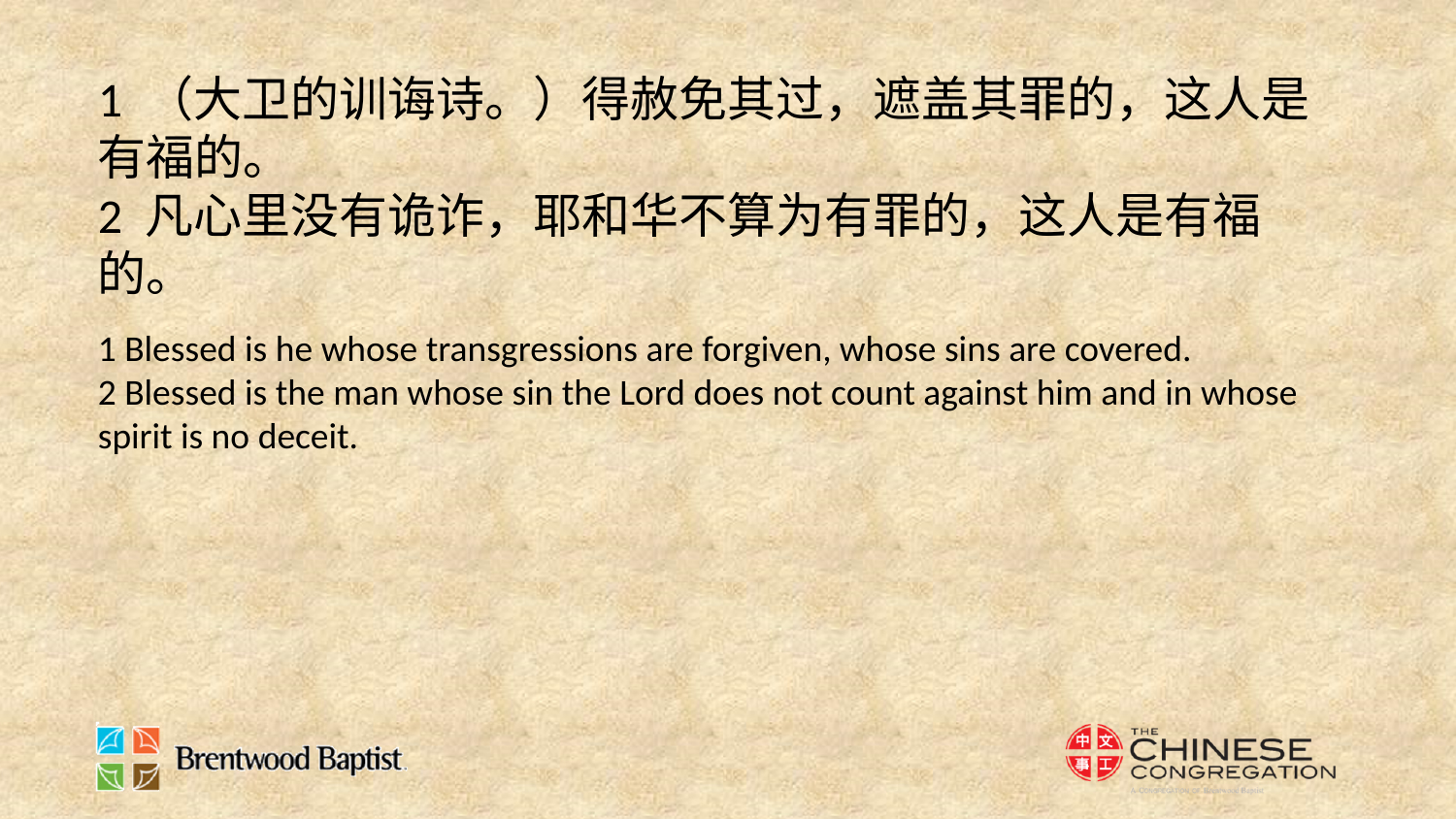

1 （大卫的训诲诗。）得赦免其过，遮盖其罪的，这人是有福的。
2 凡心里没有诡诈，耶和华不算为有罪的，这人是有福的。

1 Blessed is he whose transgressions are forgiven, whose sins are covered.
2 Blessed is the man whose sin the Lord does not count against him and in whose spirit is no deceit.